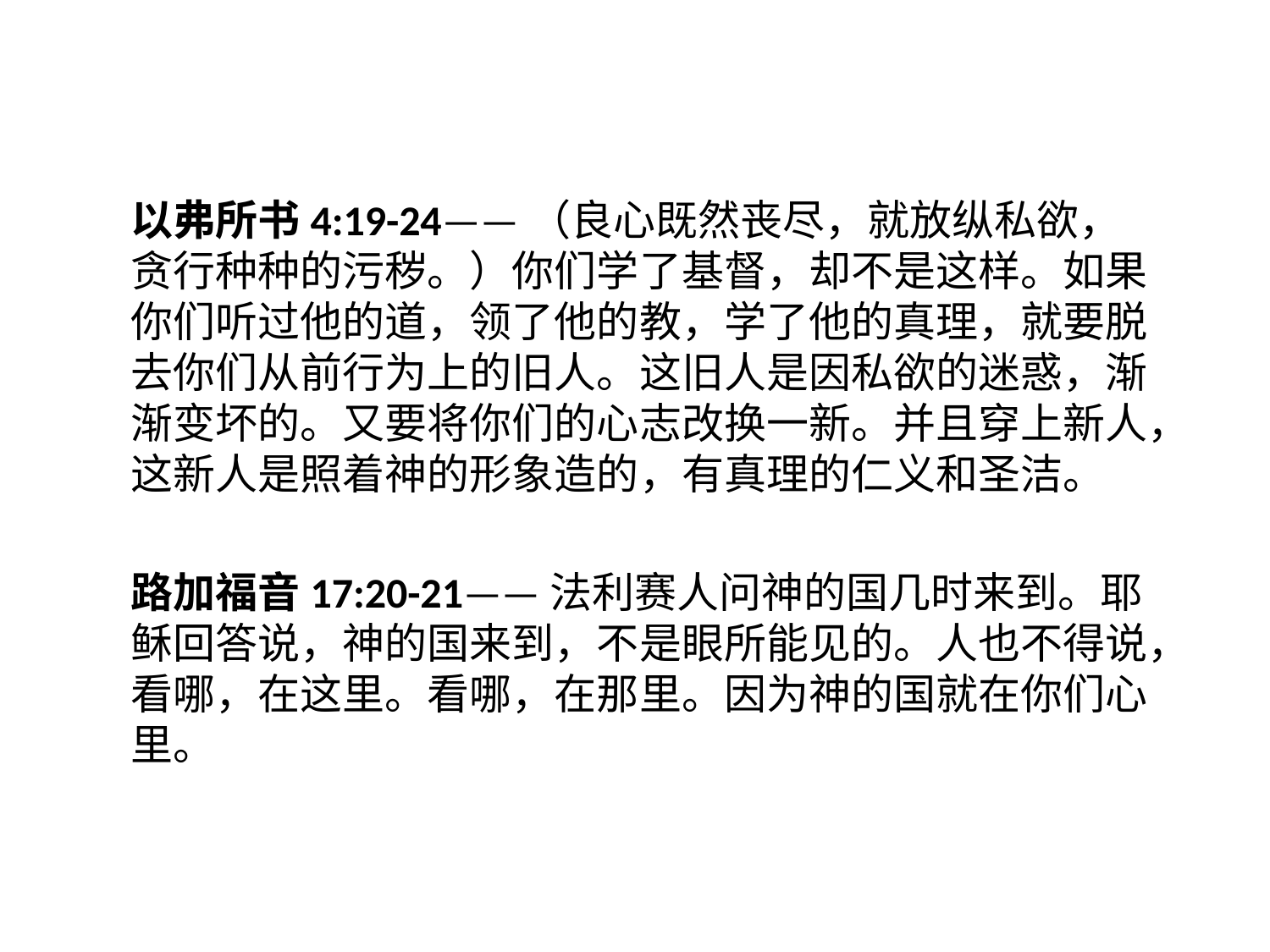

#
以弗所书4:19-24——（良心既然丧尽，就放纵私欲，贪行种种的污秽。）你们学了基督，却不是这样。如果你们听过他的道，领了他的教，学了他的真理，就要脱去你们从前行为上的旧人。这旧人是因私欲的迷惑，渐渐变坏的。又要将你们的心志改换一新。并且穿上新人，这新人是照着神的形象造的，有真理的仁义和圣洁。

路加福音17:20-21——法利赛人问神的国几时来到。耶稣回答说，神的国来到，不是眼所能见的。人也不得说，看哪，在这里。看哪，在那里。因为神的国就在你们心里。